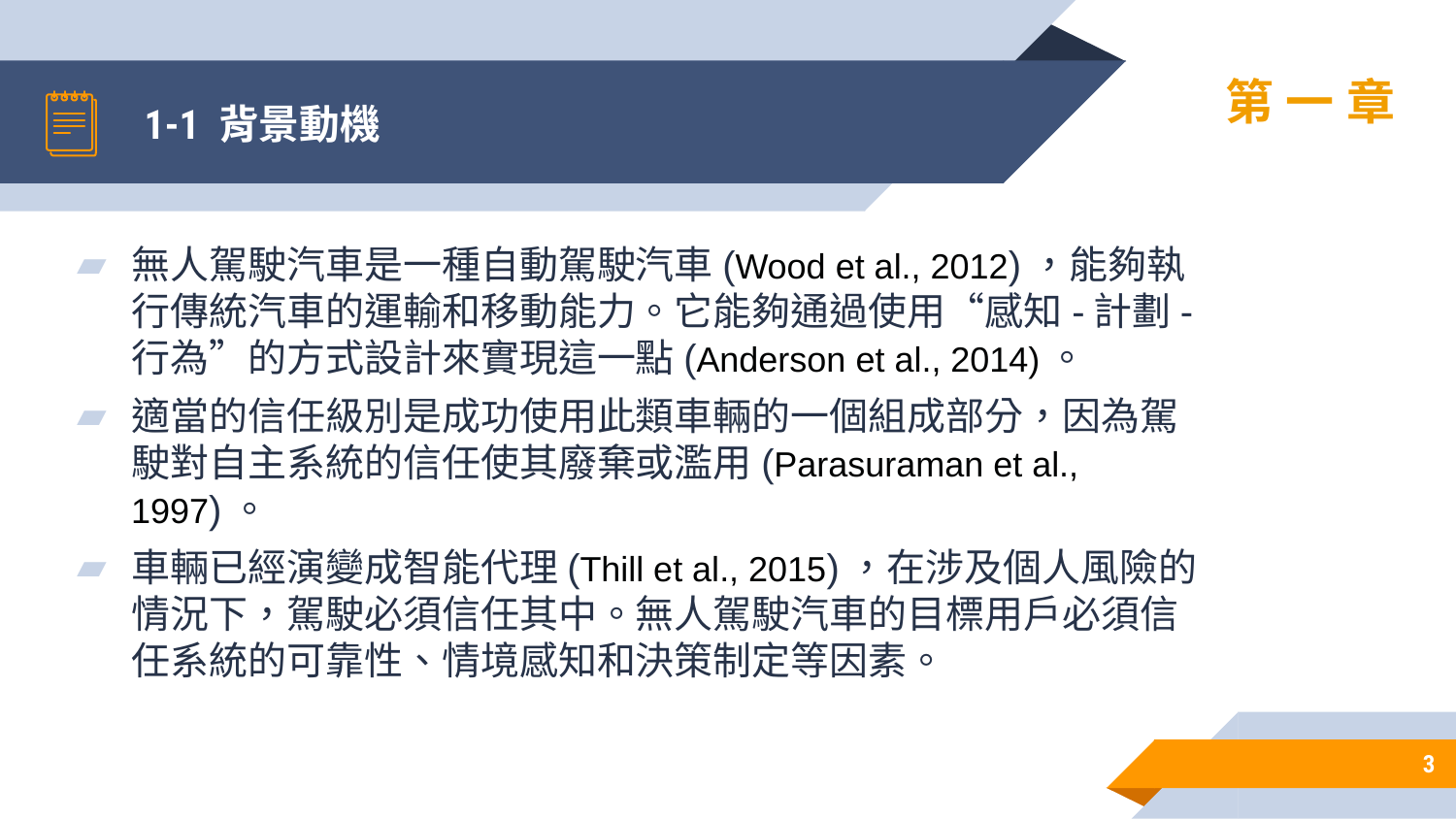

# 1-1 背景動機
第一章

無人駕駛汽車是一種自動駕駛汽車(Wood et al., 2012)，能夠執行傳統汽車的運輸和移動能力。它能夠通過使用“感知-計劃-行為”的方式設計來實現這一點(Anderson et al., 2014)。
適當的信任級別是成功使用此類車輛的一個組成部分，因為駕駛對自主系統的信任使其廢棄或濫用(Parasuraman et al., 1997)。
車輛已經演變成智能代理(Thill et al., 2015)，在涉及個人風險的情況下，駕駛必須信任其中。無人駕駛汽車的目標用戶必須信任系統的可靠性、情境感知和決策制定等因素。

3